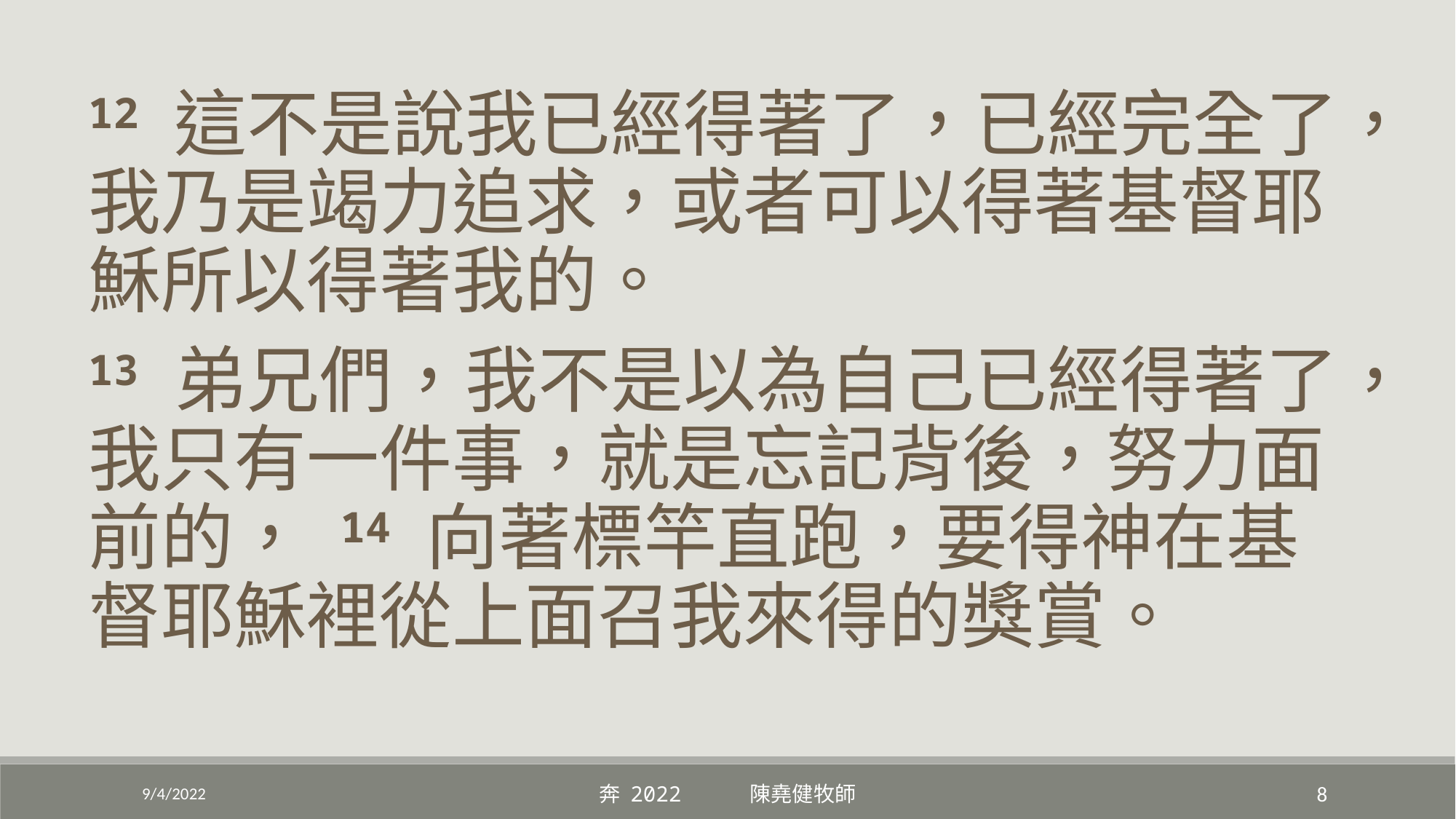

12 這不是說我已經得著了，已經完全了，我乃是竭力追求，或者可以得著基督耶穌所以得著我的。
13 弟兄們，我不是以為自己已經得著了，我只有一件事，就是忘記背後，努力面前的， 14 向著標竿直跑，要得神在基督耶穌裡從上面召我來得的獎賞。
9/4/2022
奔 2022     陳堯健牧師
8